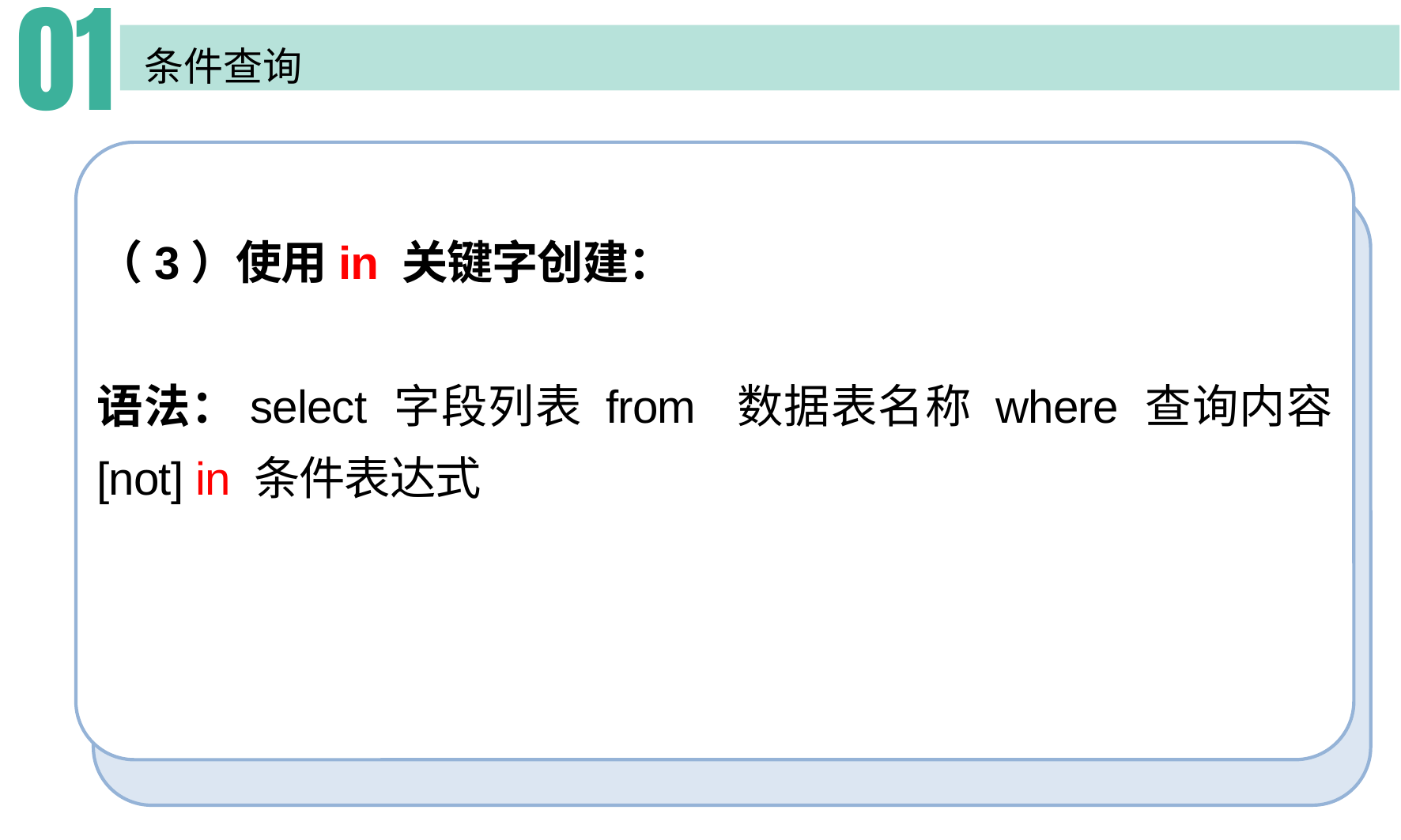

01

条件查询

（3）使用in 关键字创建：

语法：select 字段列表 from  数据表名称 where 查询内容 [not] in 条件表达式